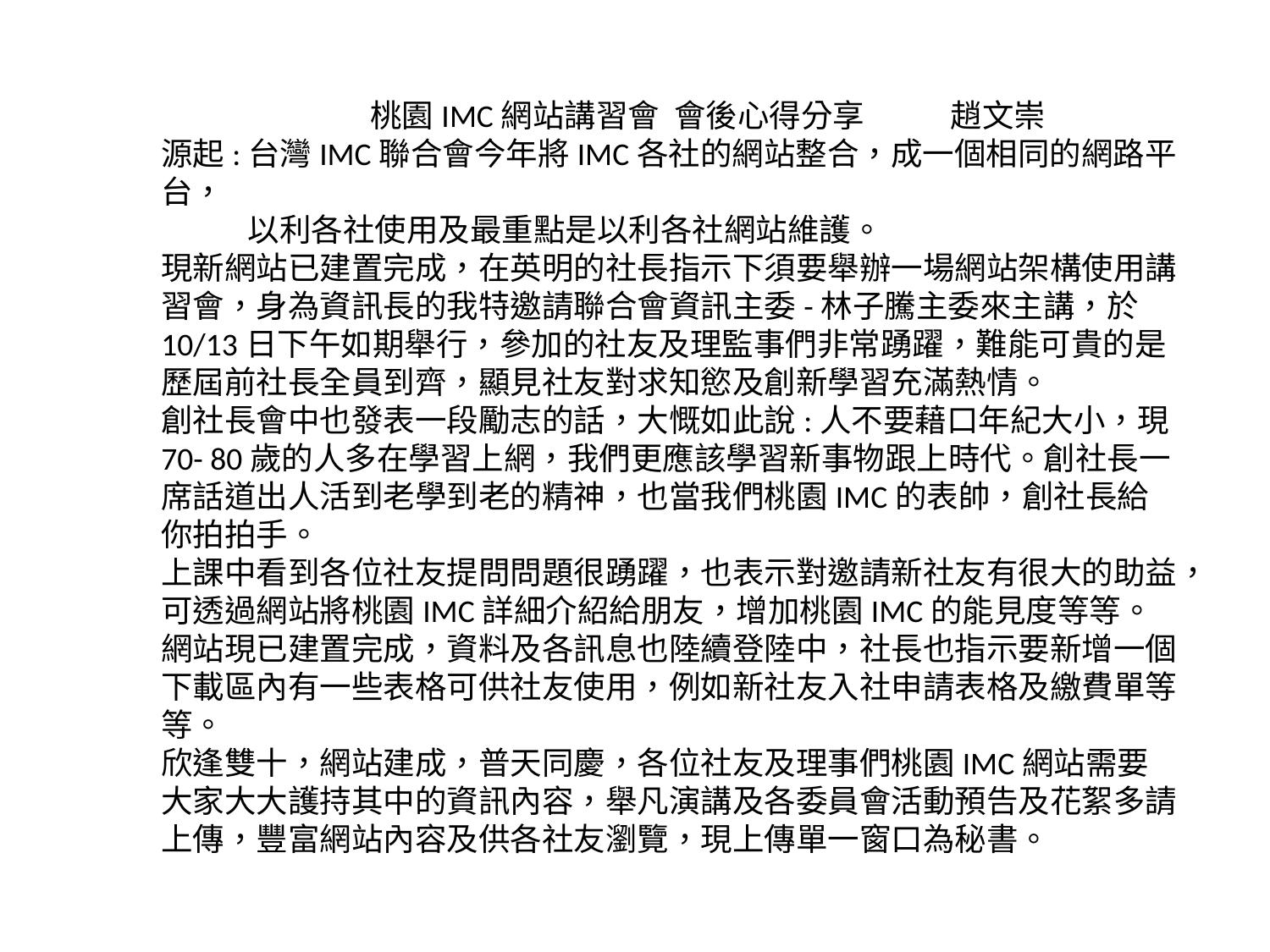

桃園IMC網站講習會  會後心得分享            趙文崇
源起:台灣IMC聯合會今年將IMC各社的網站整合，成一個相同的網路平台，
           以利各社使用及最重點是以利各社網站維護。
現新網站已建置完成，在英明的社長指示下須要舉辦一場網站架構使用講習會，身為資訊長的我特邀請聯合會資訊主委-林子騰主委來主講，於10/13日下午如期舉行，參加的社友及理監事們非常踴躍，難能可貴的是歷屆前社長全員到齊，顯見社友對求知慾及創新學習充滿熱情。
創社長會中也發表一段勵志的話，大慨如此說:人不要藉口年紀大小，現70- 80歲的人多在學習上網，我們更應該學習新事物跟上時代。創社長一席話道出人活到老學到老的精神，也當我們桃園IMC的表帥，創社長給你拍拍手。
上課中看到各位社友提問問題很踴躍，也表示對邀請新社友有很大的助益，可透過網站將桃園IMC詳細介紹給朋友，增加桃園IMC的能見度等等。
網站現已建置完成，資料及各訊息也陸續登陸中，社長也指示要新增一個下載區內有一些表格可供社友使用，例如新社友入社申請表格及繳費單等等。
欣逢雙十，網站建成，普天同慶，各位社友及理事們桃園IMC網站需要大家大大護持其中的資訊內容，舉凡演講及各委員會活動預告及花絮多請上傳，豐富網站內容及供各社友瀏覽，現上傳單一窗口為秘書。